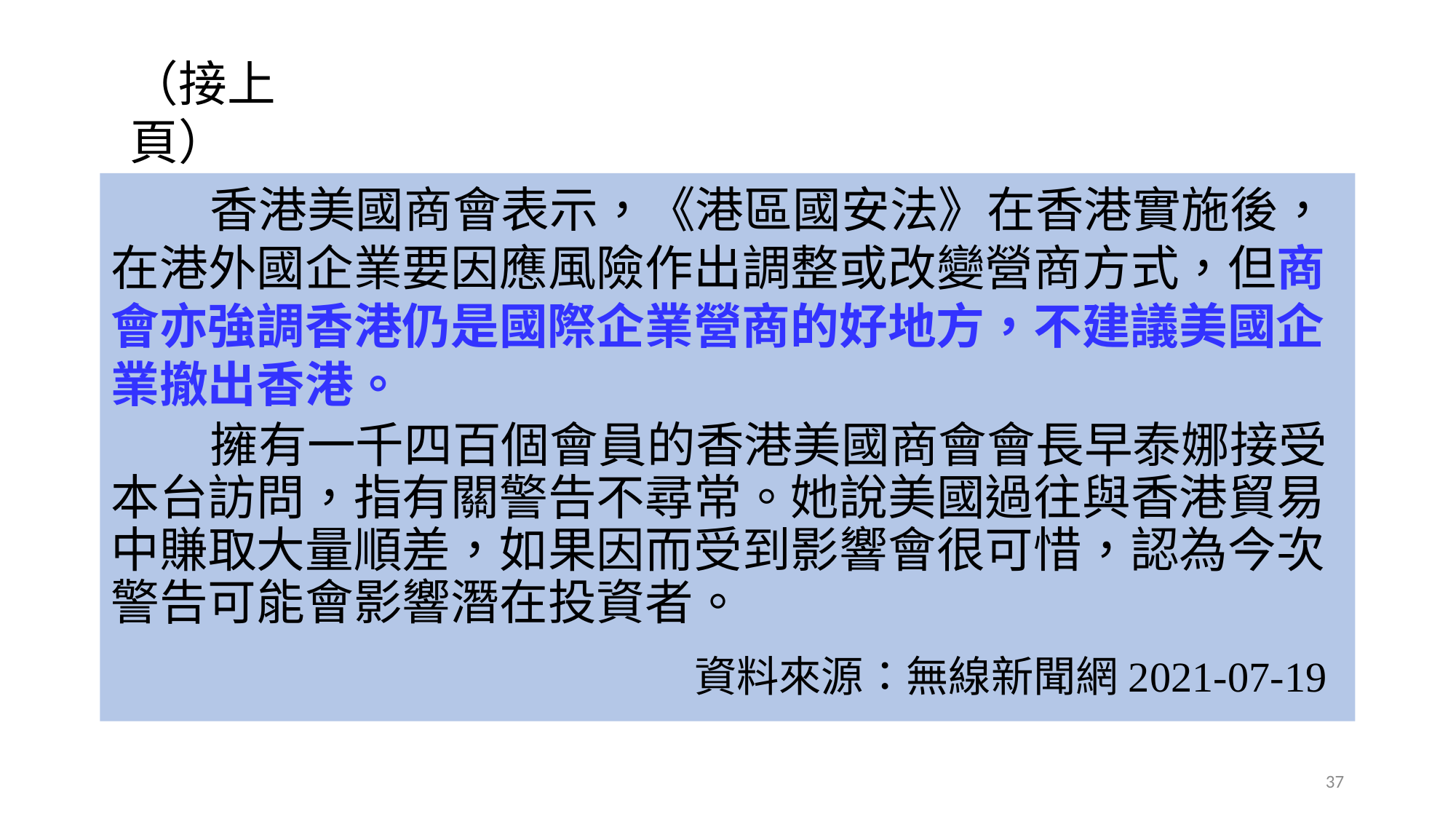

（接上頁）
        香港美國商會表示，《港區國安法》在香港實施後，在港外國企業要因應風險作出調整或改變營商方式，但商會亦強調香港仍是國際企業營商的好地方，不建議美國企業撤出香港。
        擁有一千四百個會員的香港美國商會會長早泰娜接受本台訪問，指有關警告不尋常。她說美國過往與香港貿易中賺取大量順差，如果因而受到影響會很可惜，認為今次警告可能會影響潛在投資者。
資料來源：無線新聞網2021-07-19
37